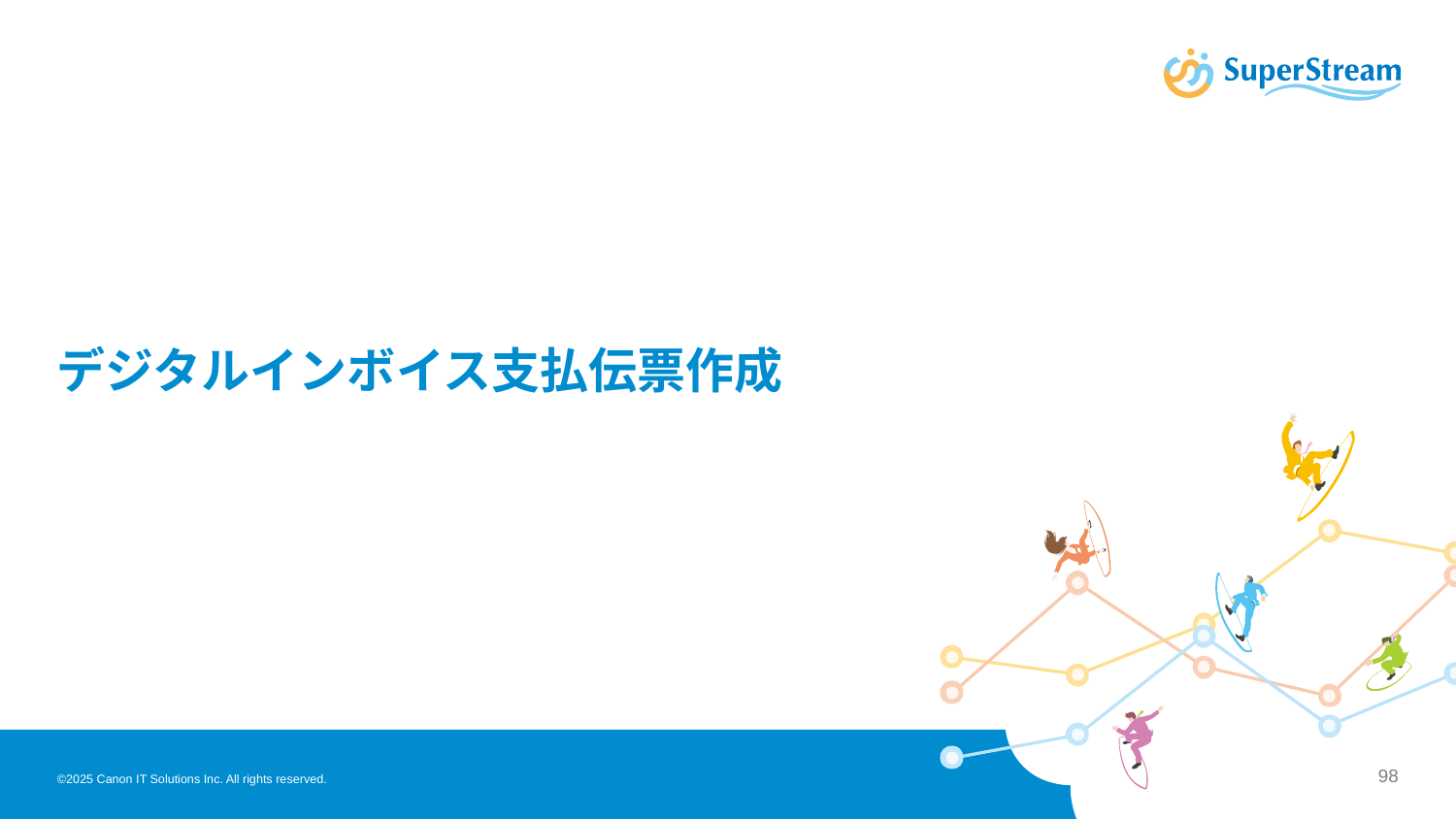

# デジタルインボイス支払伝票作成
©2025 Canon IT Solutions Inc. All rights reserved.
98